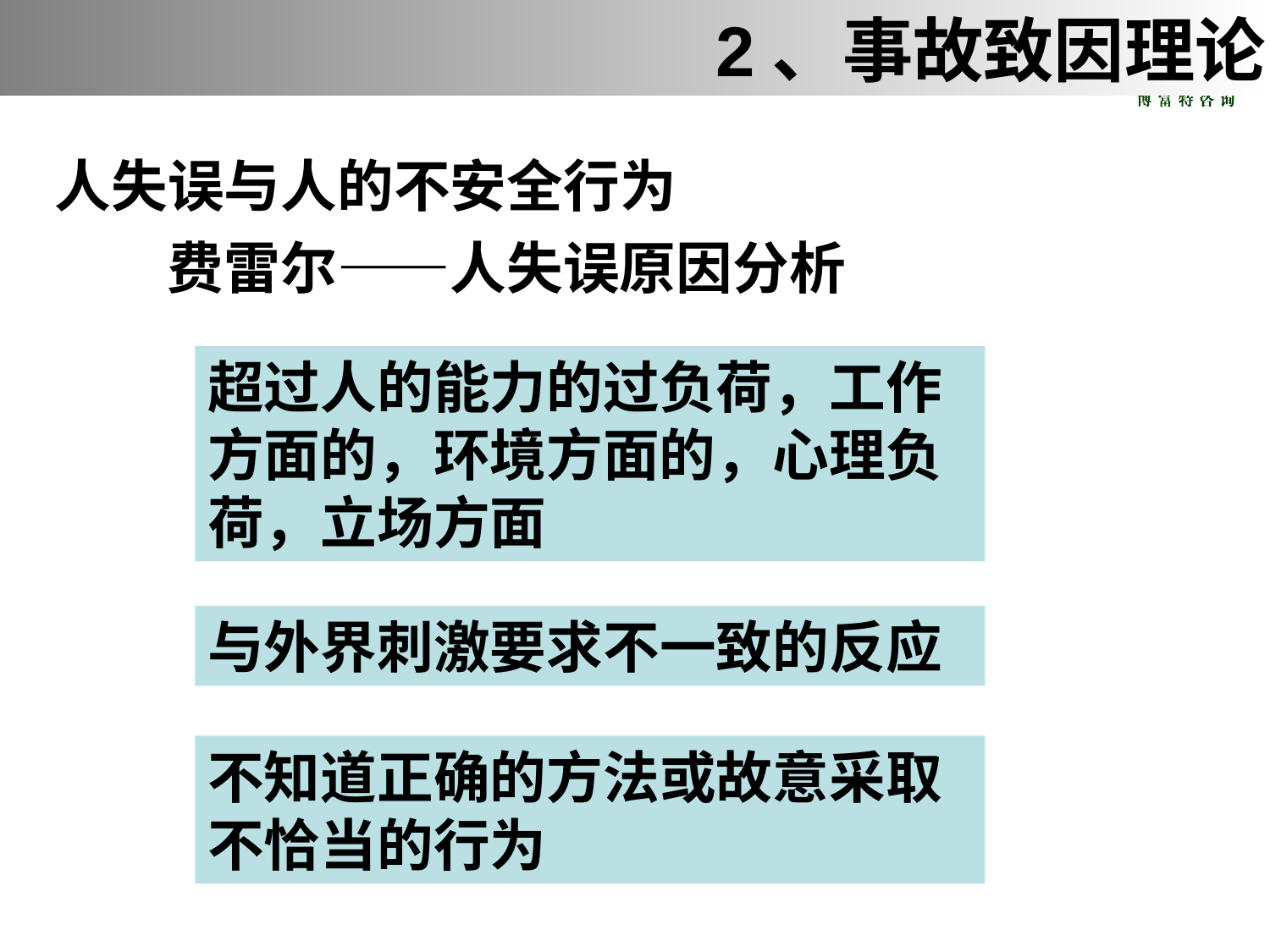

2、事故致因理论
人失误与人的不安全行为
费雷尔——人失误原因分析
超过人的能力的过负荷，工作方面的，环境方面的，心理负荷，立场方面
与外界刺激要求不一致的反应
不知道正确的方法或故意采取不恰当的行为